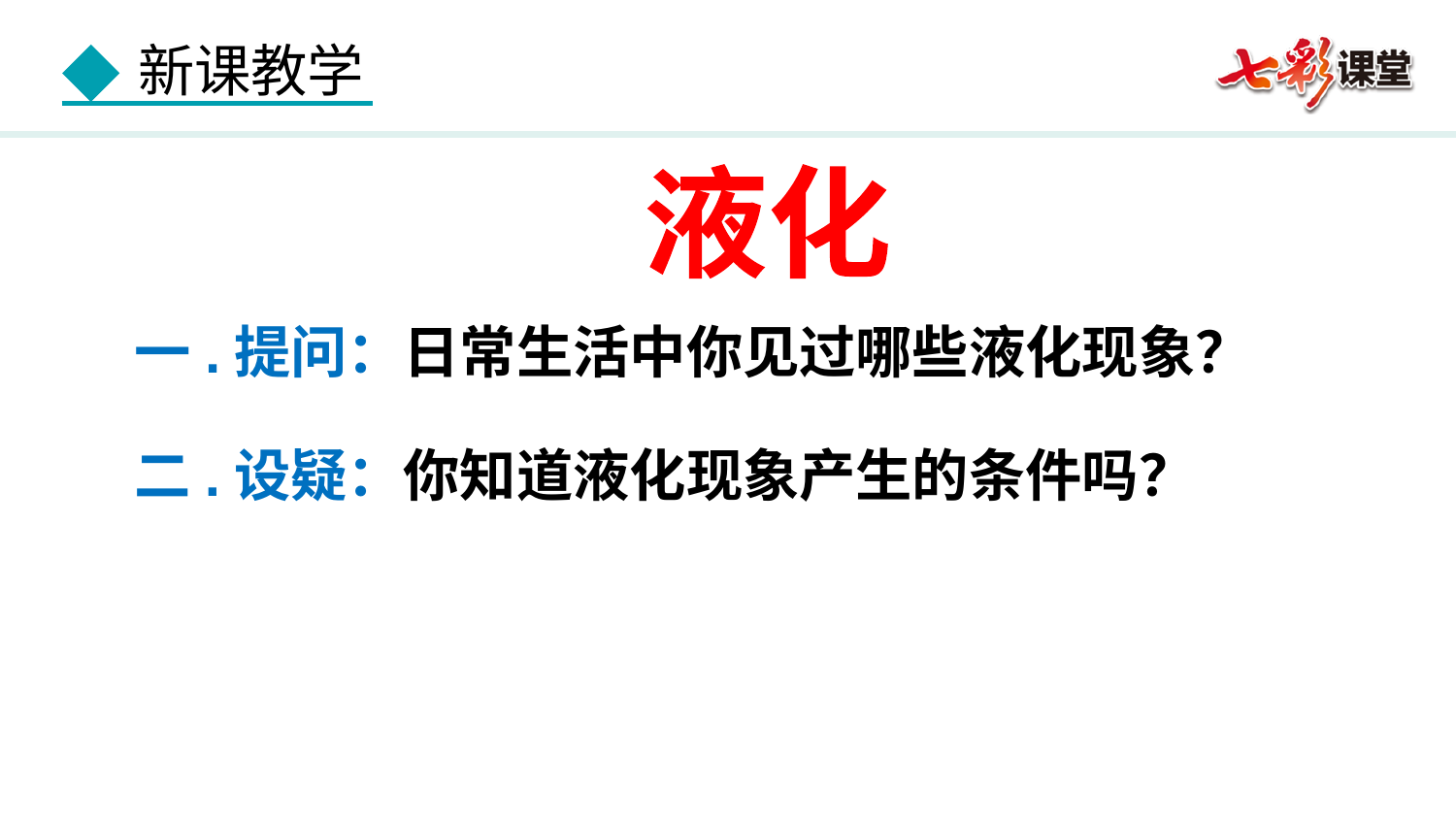

液化
一.提问：日常生活中你见过哪些液化现象？
二.设疑：你知道液化现象产生的条件吗？